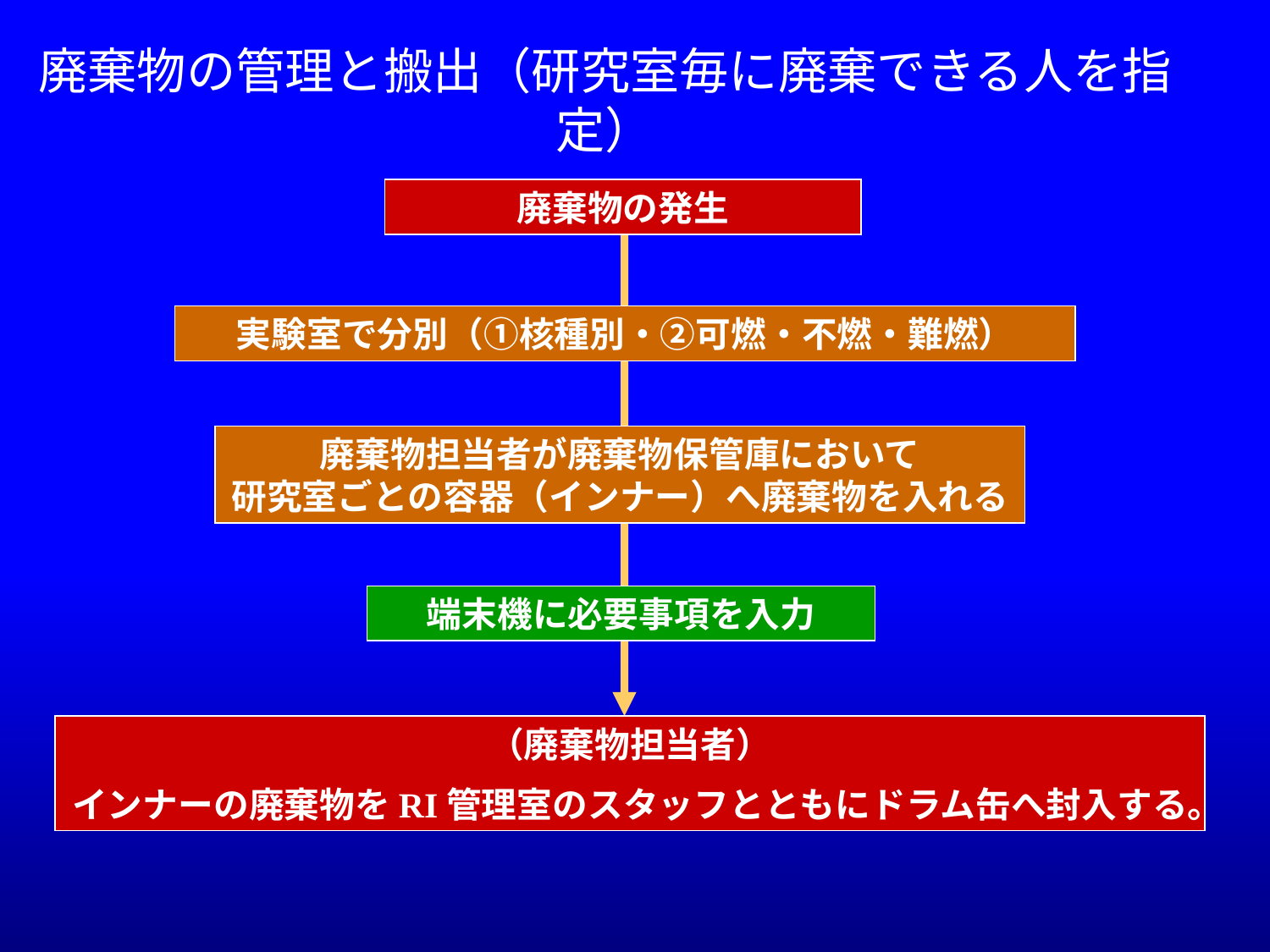

廃棄物の管理と搬出（研究室毎に廃棄できる人を指定）
廃棄物の発生

実験室で分別（①核種別・②可燃・不燃・難燃）
廃棄物担当者が廃棄物保管庫において
研究室ごとの容器（インナー）へ廃棄物を入れる
端末機に必要事項を入力
（廃棄物担当者）
インナーの廃棄物をRI管理室のスタッフとともにドラム缶へ封入する。